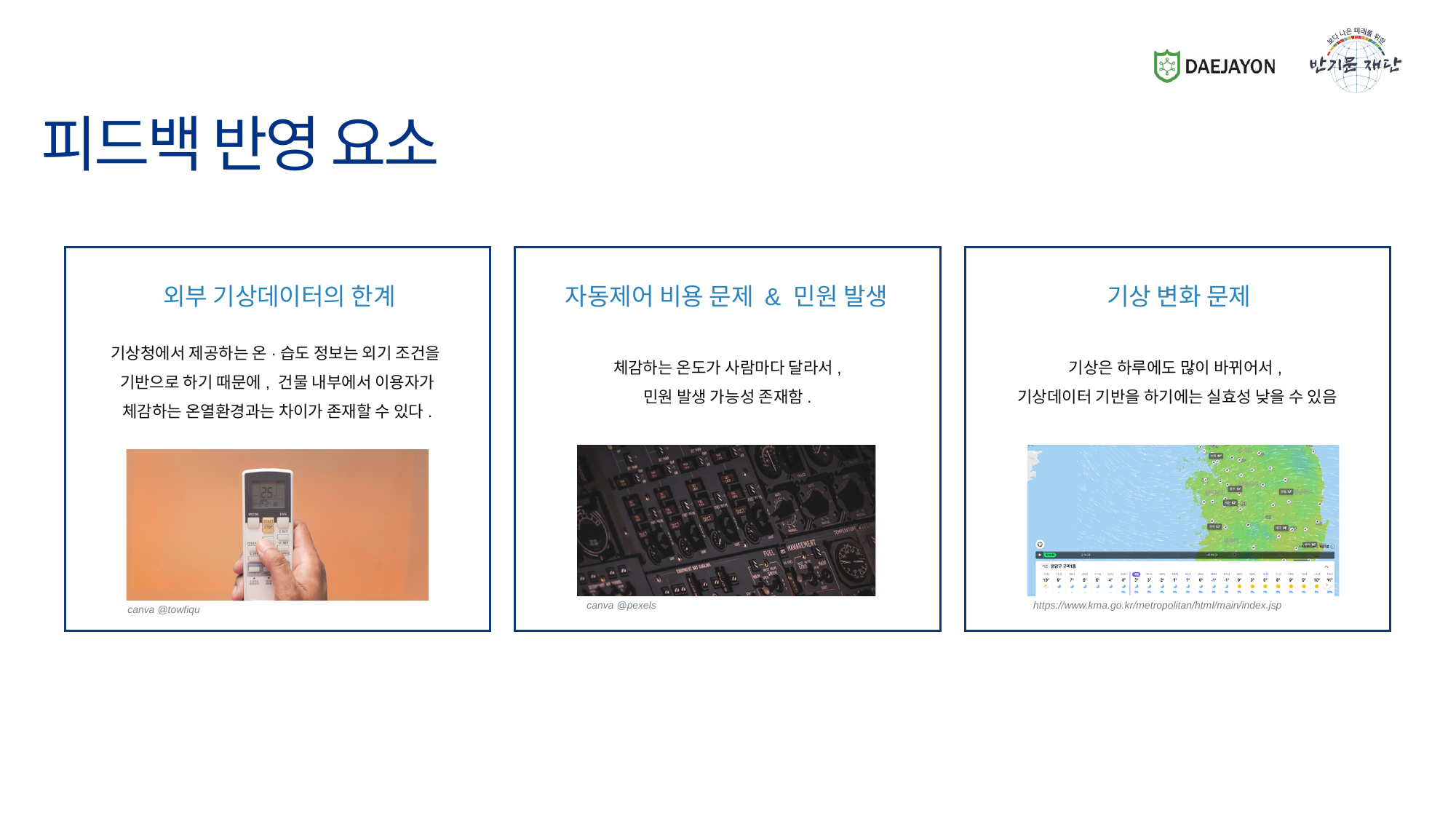

피드백 반영 요소

외부 기상데이터의 한계
자동제어 비용 문제 & 민원 발생
기상 변화 문제
기상청에서 제공하는 온·습도 정보는 외기 조건을
기반으로 하기 때문에, 건물 내부에서 이용자가 체감하는 온열환경과는 차이가 존재할 수 있다.
체감하는 온도가 사람마다 달라서,
민원 발생 가능성 존재함.
기상은 하루에도 많이 바뀌어서,
기상데이터 기반을 하기에는 실효성 낮을 수 있음

canva @pexels
https://www.kma.go.kr/metropolitan/html/main/index.jsp
canva @towfiqu